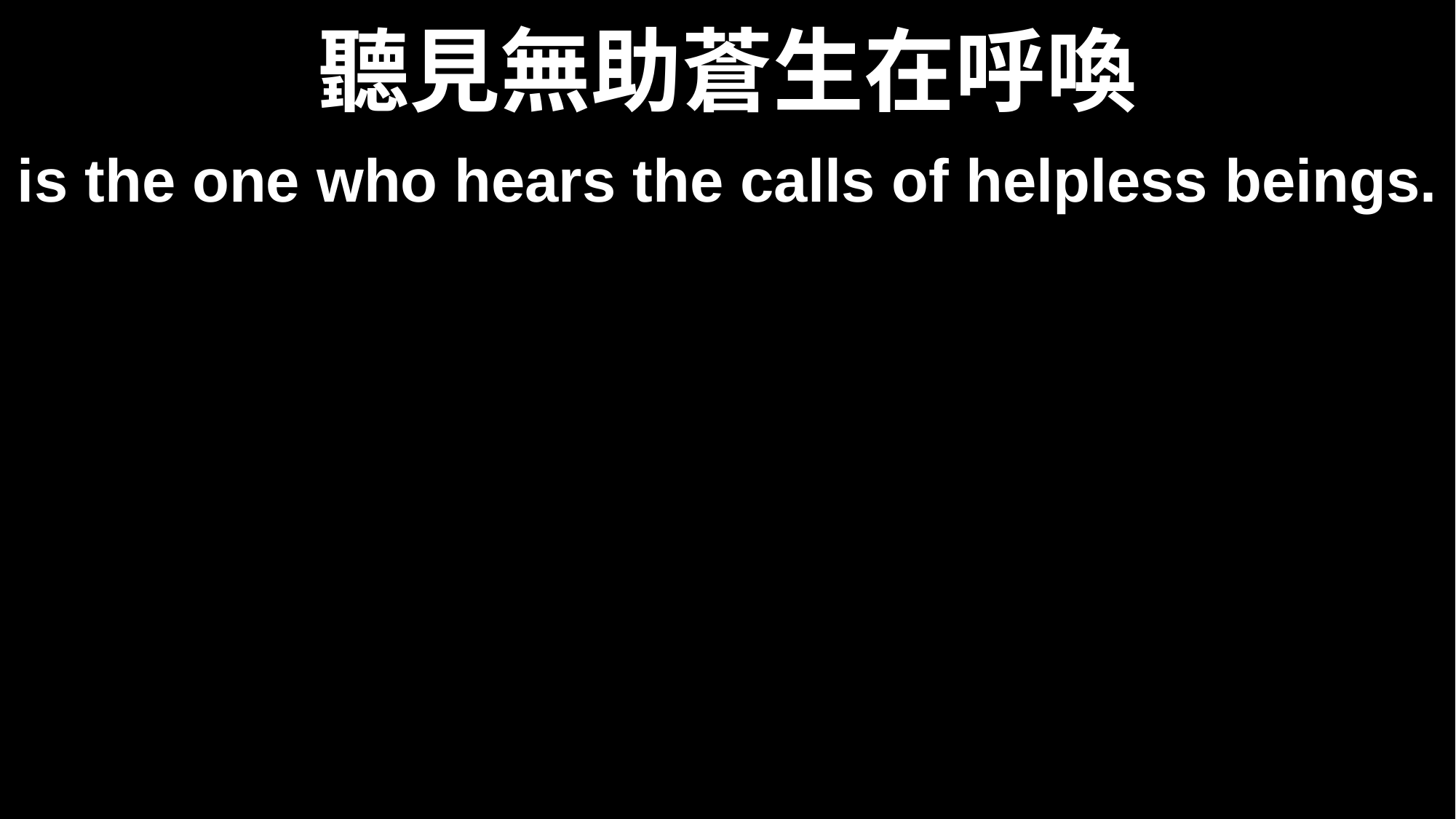

# 聽見無助蒼生在呼喚
is the one who hears the calls of helpless beings.